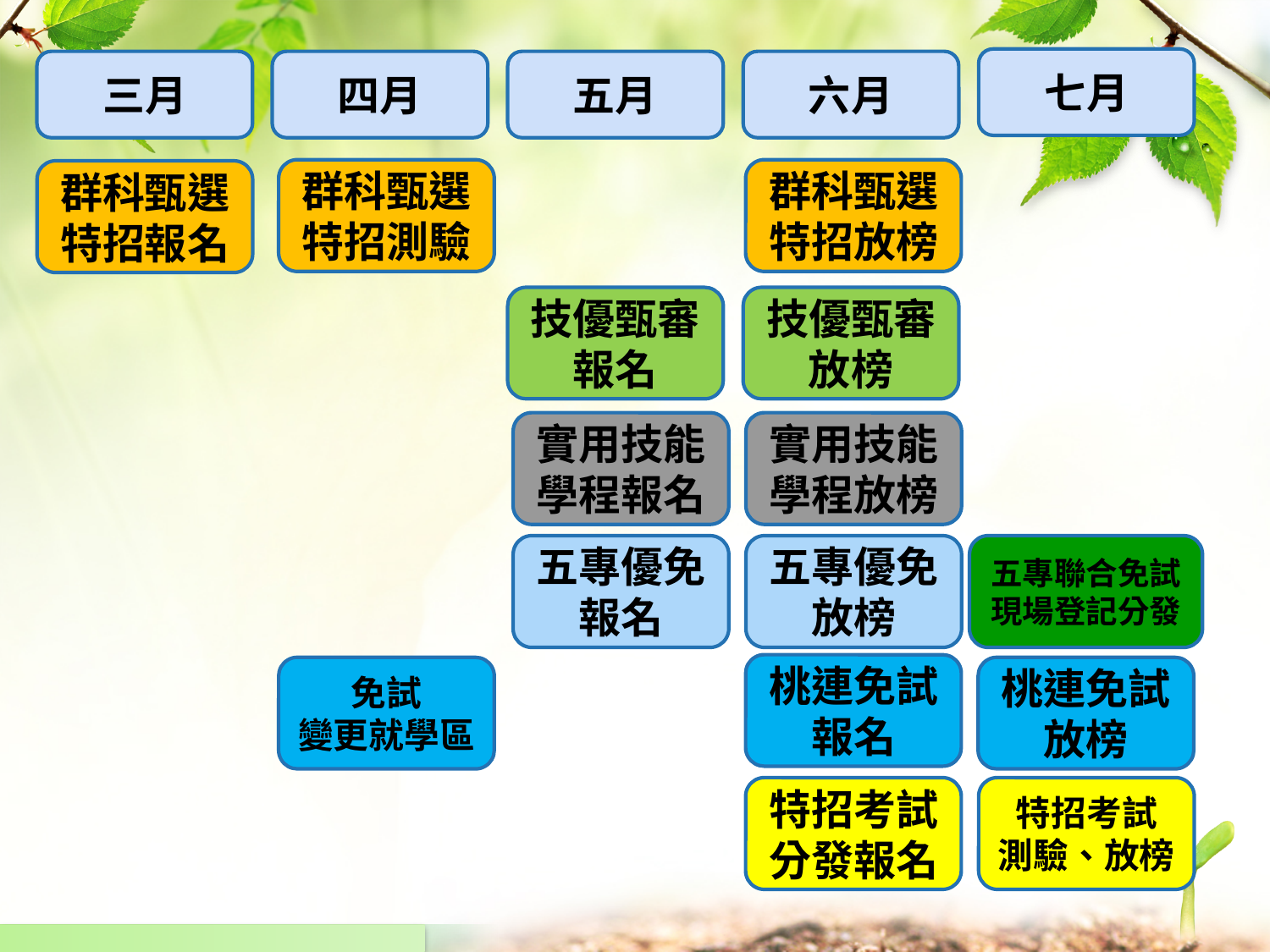

七月
三月
四月
五月
六月
群科甄選
特招測驗
群科甄選
特招放榜
群科甄選
特招報名

技優甄審
報名
技優甄審
放榜
實用技能
學程報名
實用技能
學程放榜
五專優免
報名
五專優免
放榜
五專聯合免試
現場登記分發
桃連免試
報名
免試
變更就學區
桃連免試
放榜
特招考試
分發報名
特招考試
測驗、放榜